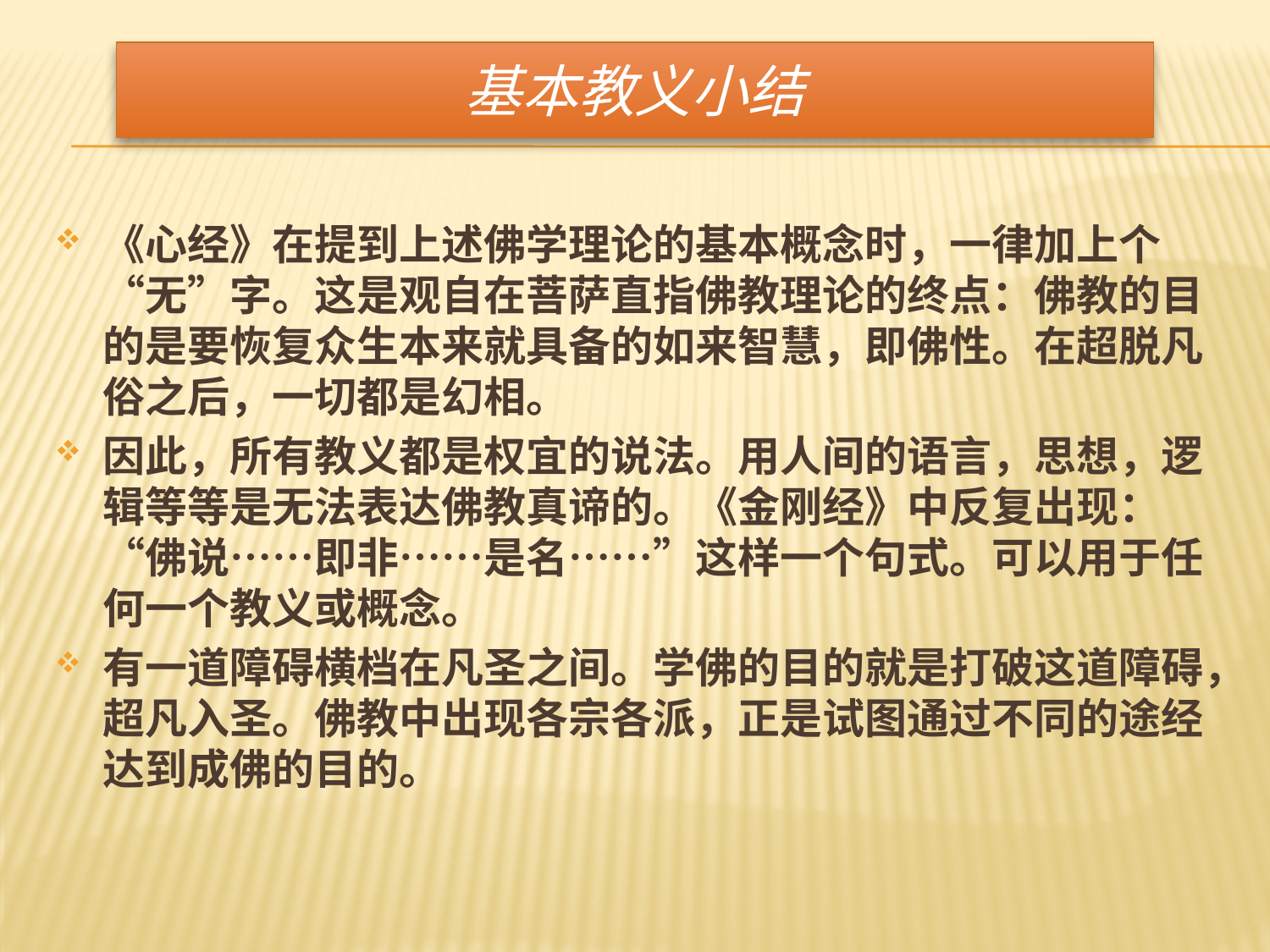

# 基本教义小结
《心经》在提到上述佛学理论的基本概念时，一律加上个“无”字。这是观自在菩萨直指佛教理论的终点：佛教的目的是要恢复众生本来就具备的如来智慧，即佛性。在超脱凡俗之后，一切都是幻相。
因此，所有教义都是权宜的说法。用人间的语言，思想，逻辑等等是无法表达佛教真谛的。《金刚经》中反复出现：“佛说……即非……是名……”这样一个句式。可以用于任何一个教义或概念。
有一道障碍横档在凡圣之间。学佛的目的就是打破这道障碍，超凡入圣。佛教中出现各宗各派，正是试图通过不同的途经达到成佛的目的。